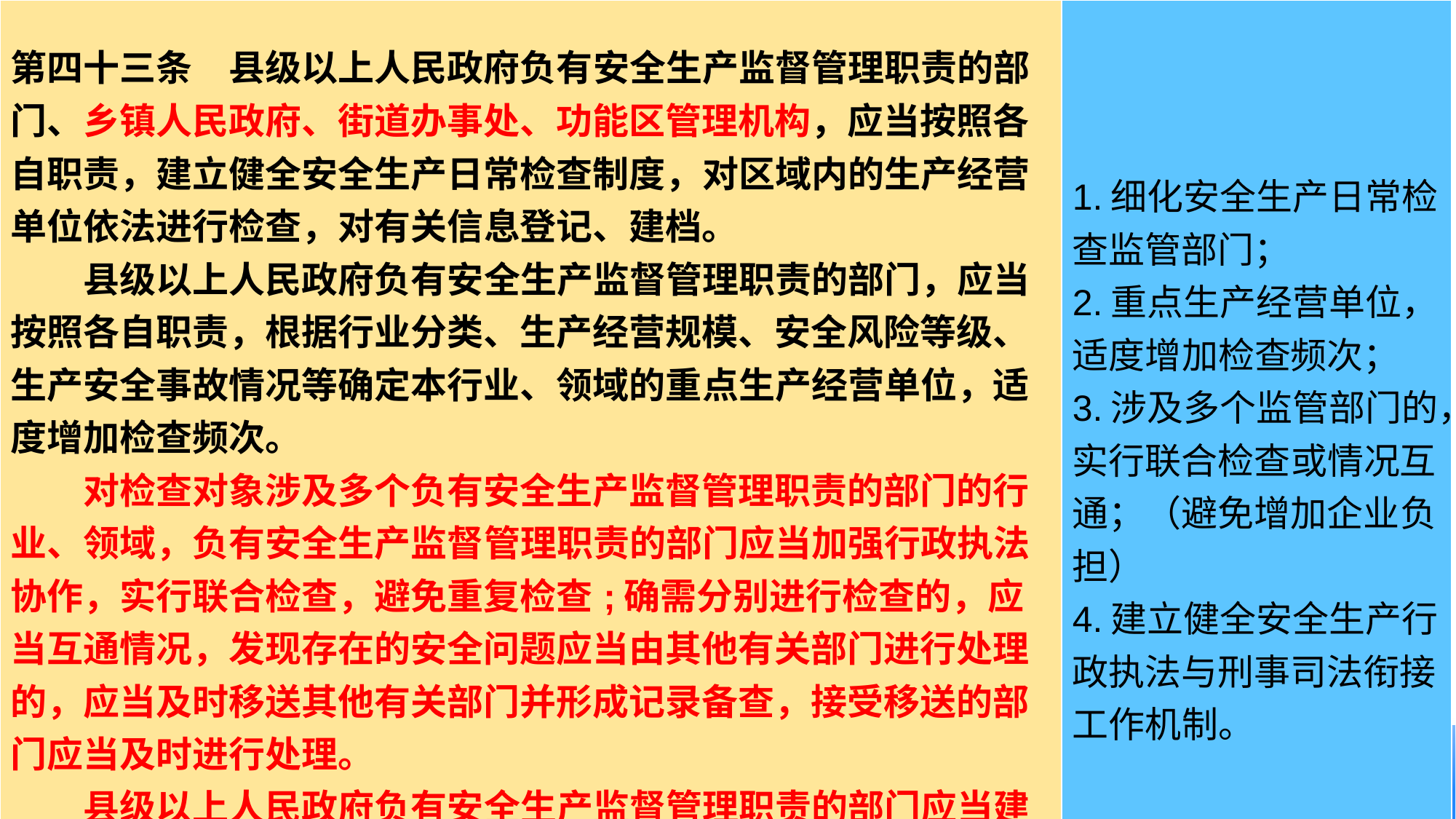

| 第四十三条　县级以上人民政府负有安全生产监督管理职责的部门、乡镇人民政府、街道办事处、功能区管理机构，应当按照各自职责，建立健全安全生产日常检查制度，对区域内的生产经营单位依法进行检查，对有关信息登记、建档。 　　县级以上人民政府负有安全生产监督管理职责的部门，应当按照各自职责，根据行业分类、生产经营规模、安全风险等级、生产安全事故情况等确定本行业、领域的重点生产经营单位，适度增加检查频次。 　　对检查对象涉及多个负有安全生产监督管理职责的部门的行业、领域，负有安全生产监督管理职责的部门应当加强行政执法协作，实行联合检查，避免重复检查;确需分别进行检查的，应当互通情况，发现存在的安全问题应当由其他有关部门进行处理的，应当及时移送其他有关部门并形成记录备查，接受移送的部门应当及时进行处理。 　　县级以上人民政府负有安全生产监督管理职责的部门应当建立健全安全生产行政执法与刑事司法衔接工作机制，与公安机关、人民检察院、人民法院加强安全生产行政执法与刑事司法衔接。 | 1.细化安全生产日常检查监管部门； 2.重点生产经营单位，适度增加检查频次； 3.涉及多个监管部门的，实行联合检查或情况互通；（避免增加企业负担） 4.建立健全安全生产行政执法与刑事司法衔接工作机制。 |
| --- | --- |
#